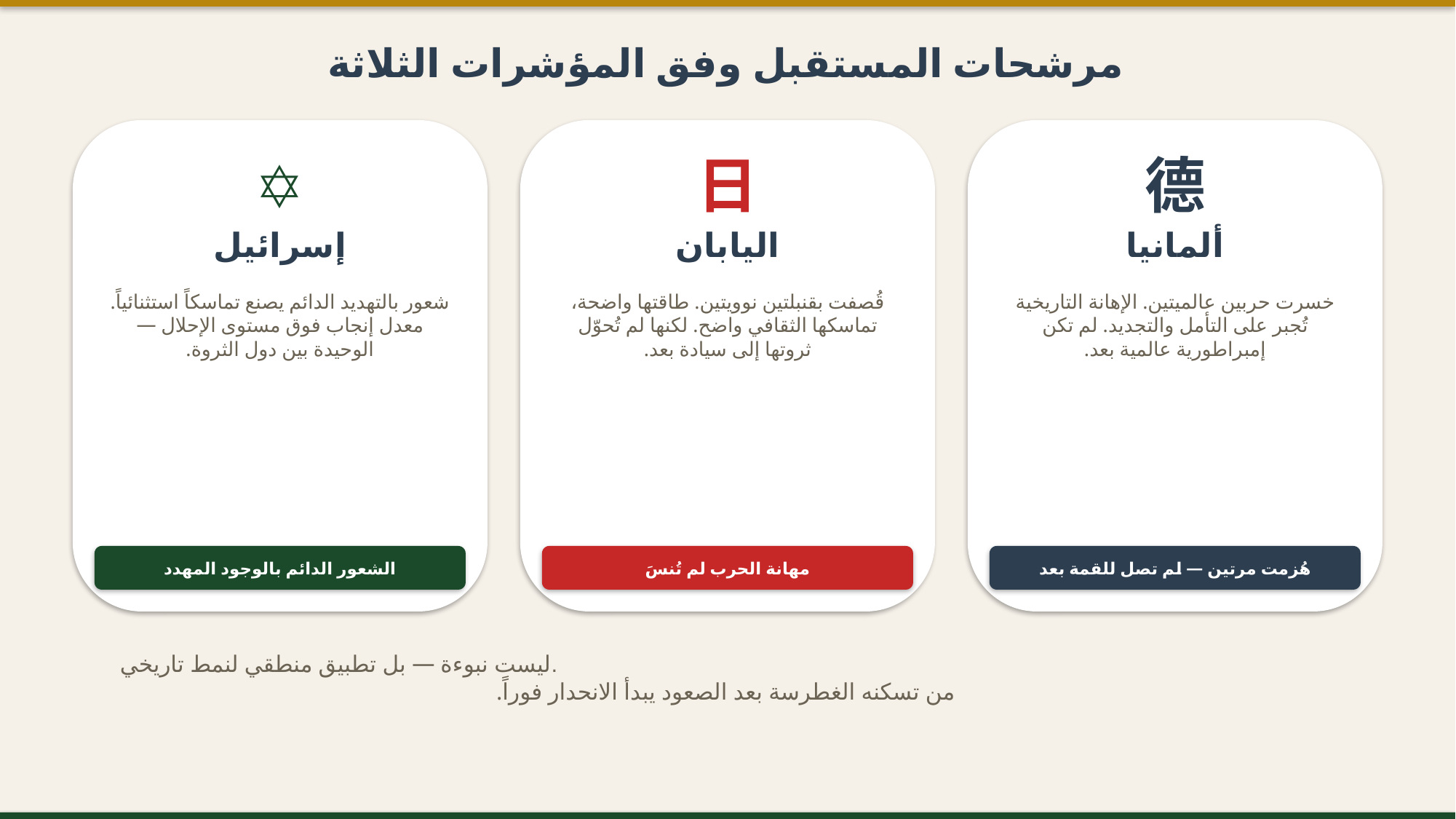

مرشحات المستقبل وفق المؤشرات الثلاثة

✡
日
德
إسرائيل
اليابان
ألمانيا
شعور بالتهديد الدائم يصنع تماسكاً استثنائياً. معدل إنجاب فوق مستوى الإحلال — الوحيدة بين دول الثروة.
قُصفت بقنبلتين نوويتين. طاقتها واضحة، تماسكها الثقافي واضح. لكنها لم تُحوّل ثروتها إلى سيادة بعد.
خسرت حربين عالميتين. الإهانة التاريخية تُجبر على التأمل والتجديد. لم تكن إمبراطورية عالمية بعد.
الشعور الدائم بالوجود المهدد
مهانة الحرب لم تُنسَ
هُزمت مرتين — لم تصل للقمة بعد
ليست نبوءة — بل تطبيق منطقي لنمط تاريخي.
من تسكنه الغطرسة بعد الصعود يبدأ الانحدار فوراً.